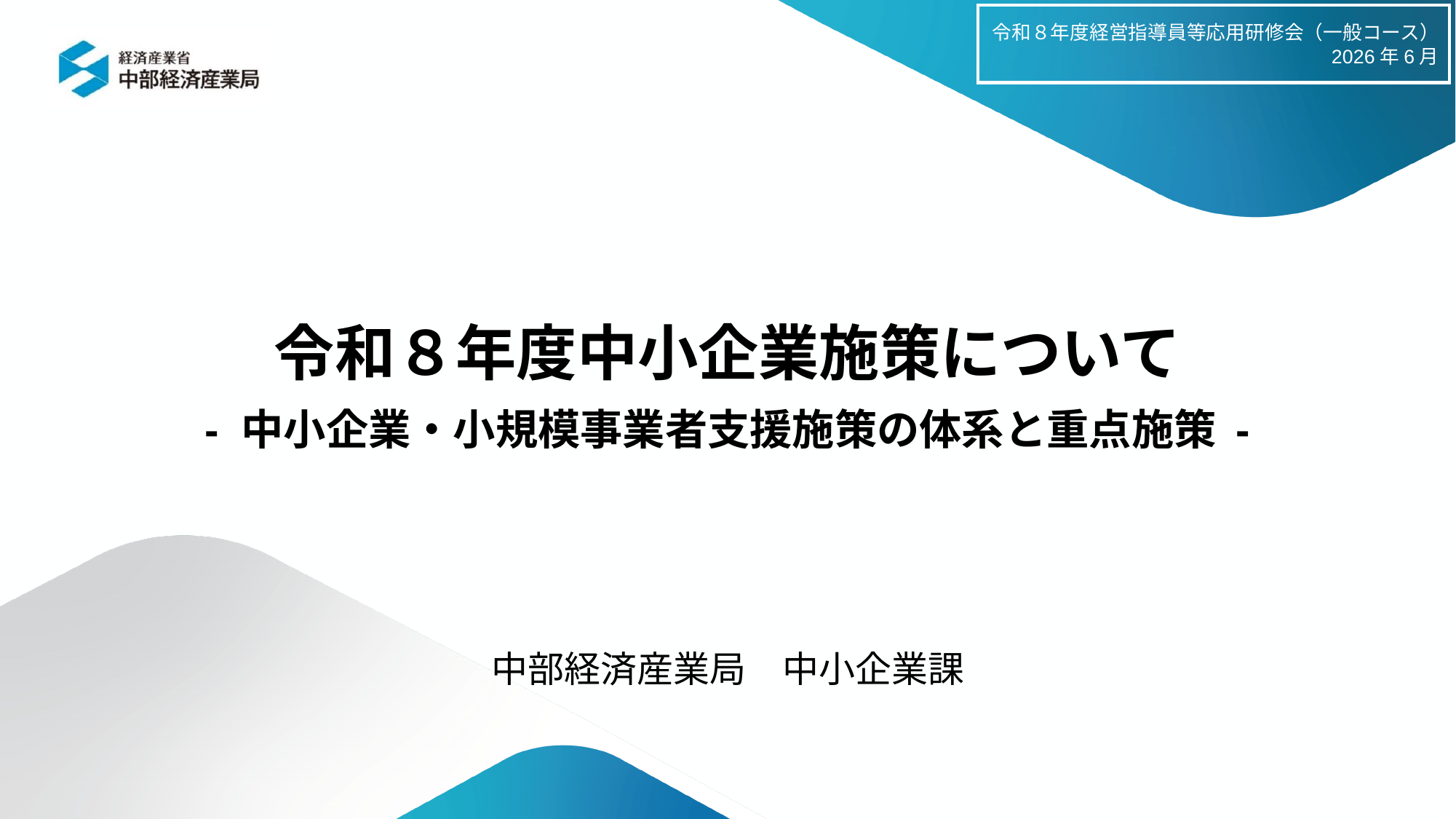

令和８年度経営指導員等応用研修会（一般コース）
2026年6月
# 令和８年度中小企業施策について - 中小企業・小規模事業者支援施策の体系と重点施策 -
中部経済産業局　中小企業課